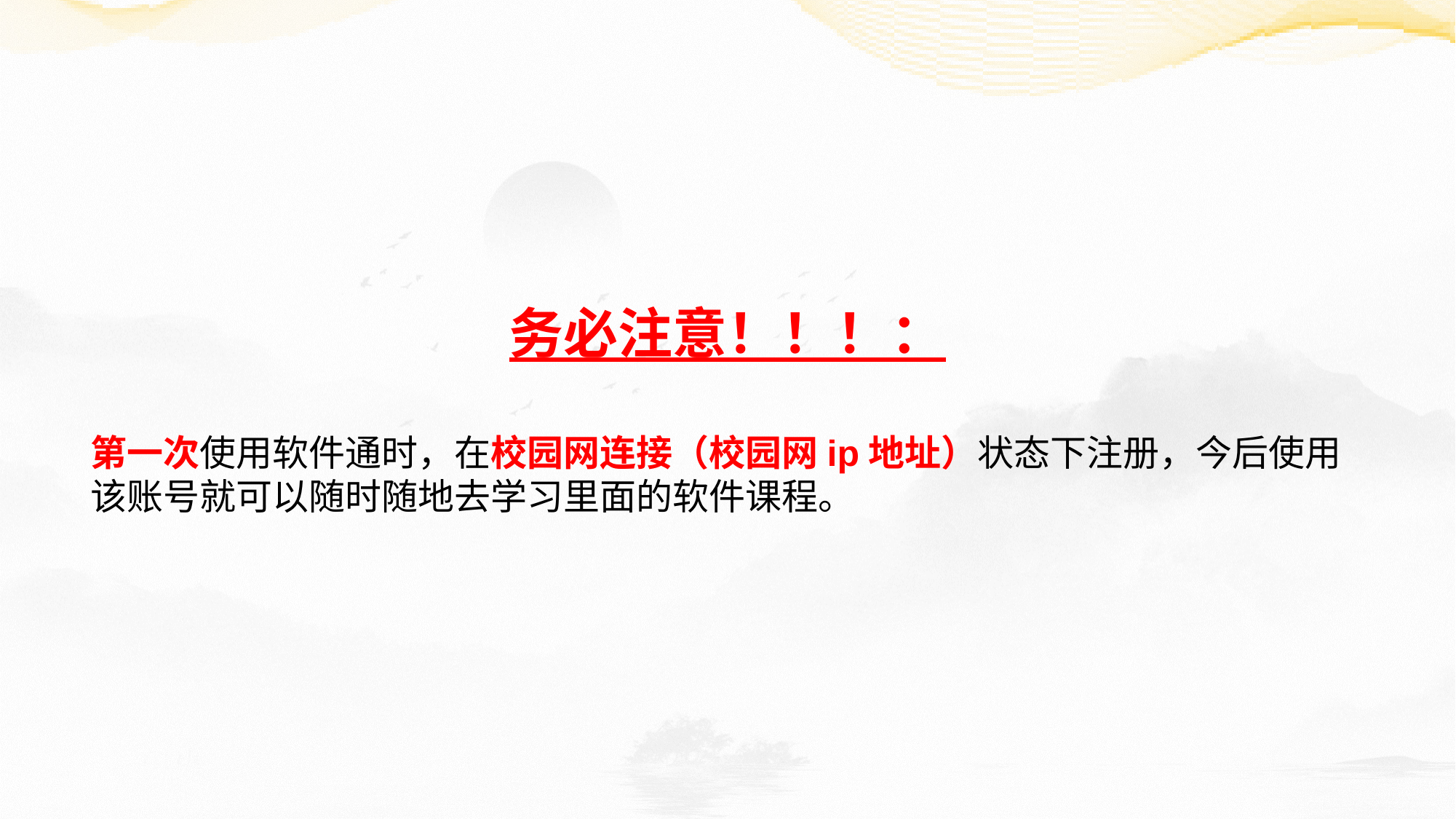

务必注意！！！：

第一次使用软件通时，在校园网连接（校园网ip地址）状态下注册，今后使用该账号就可以随时随地去学习里面的软件课程。